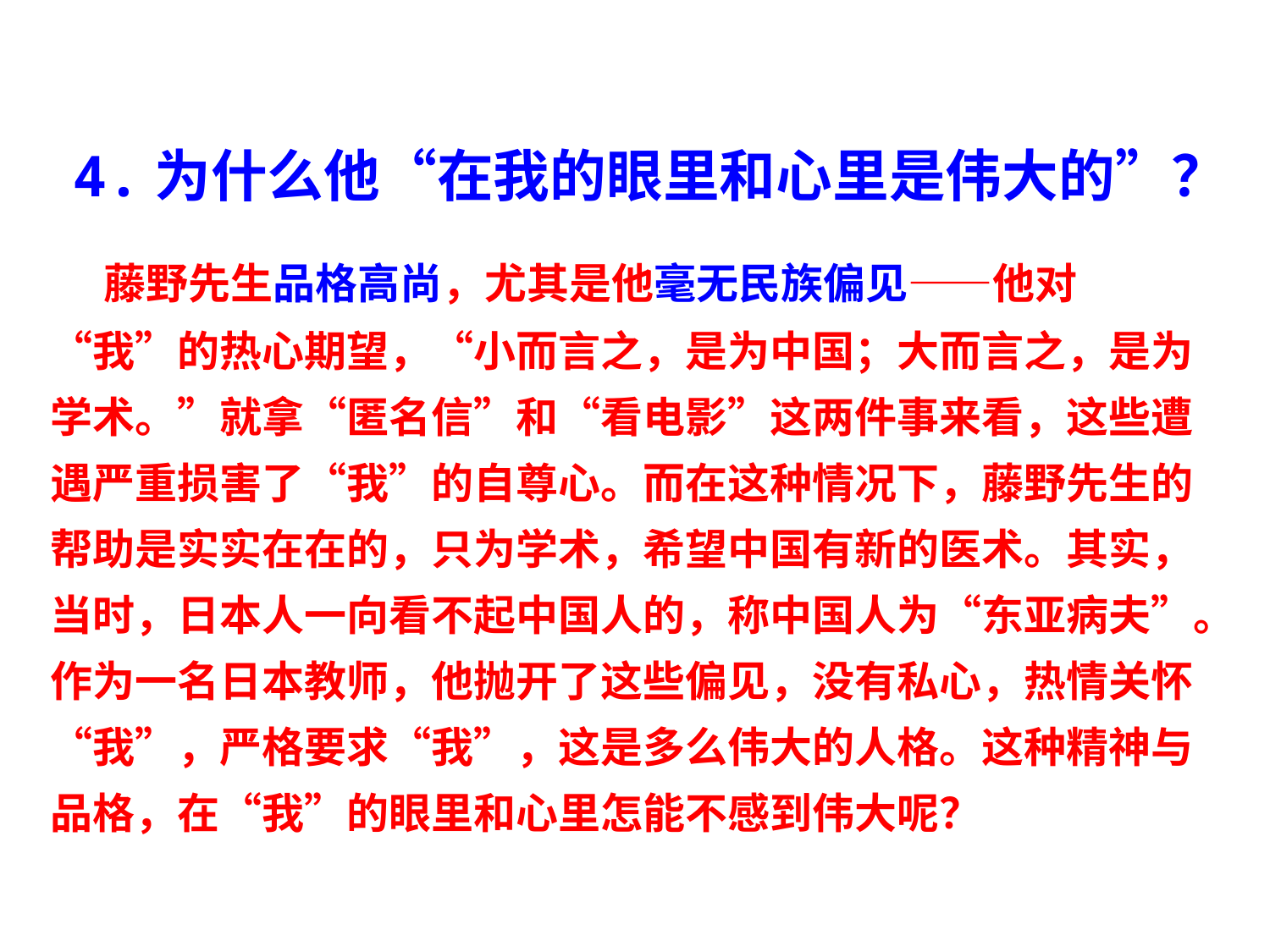

4.为什么他“在我的眼里和心里是伟大的”？
    藤野先生品格高尚，尤其是他毫无民族偏见——他对“我”的热心期望，“小而言之，是为中国；大而言之，是为学术。”就拿“匿名信”和“看电影”这两件事来看，这些遭遇严重损害了“我”的自尊心。而在这种情况下，藤野先生的帮助是实实在在的，只为学术，希望中国有新的医术。其实，当时，日本人一向看不起中国人的，称中国人为“东亚病夫”。作为一名日本教师，他抛开了这些偏见，没有私心，热情关怀“我”，严格要求“我”，这是多么伟大的人格。这种精神与品格，在“我”的眼里和心里怎能不感到伟大呢？